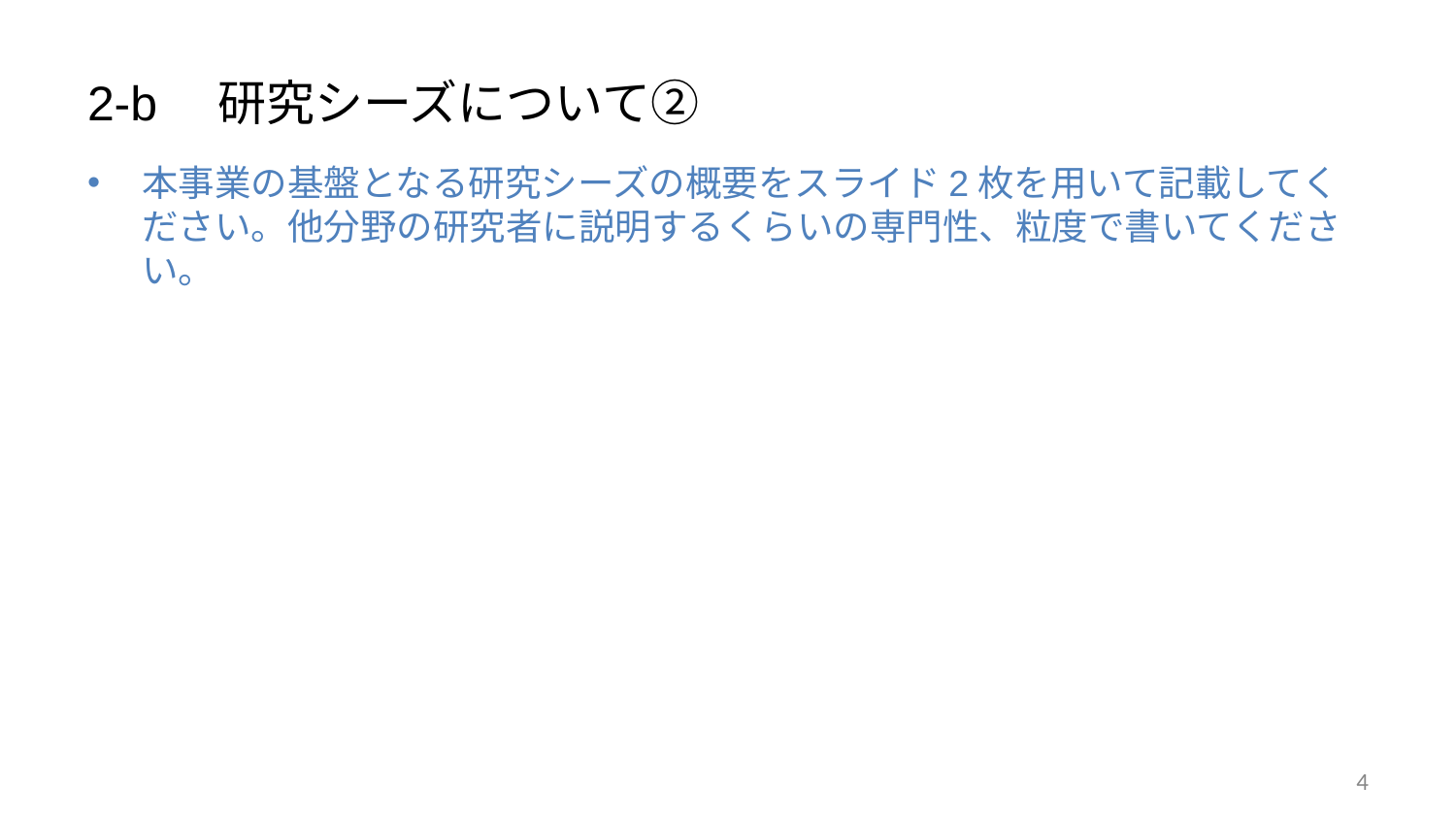

# 2-b　研究シーズについて②
本事業の基盤となる研究シーズの概要をスライド2枚を用いて記載してください。他分野の研究者に説明するくらいの専門性、粒度で書いてください。

4